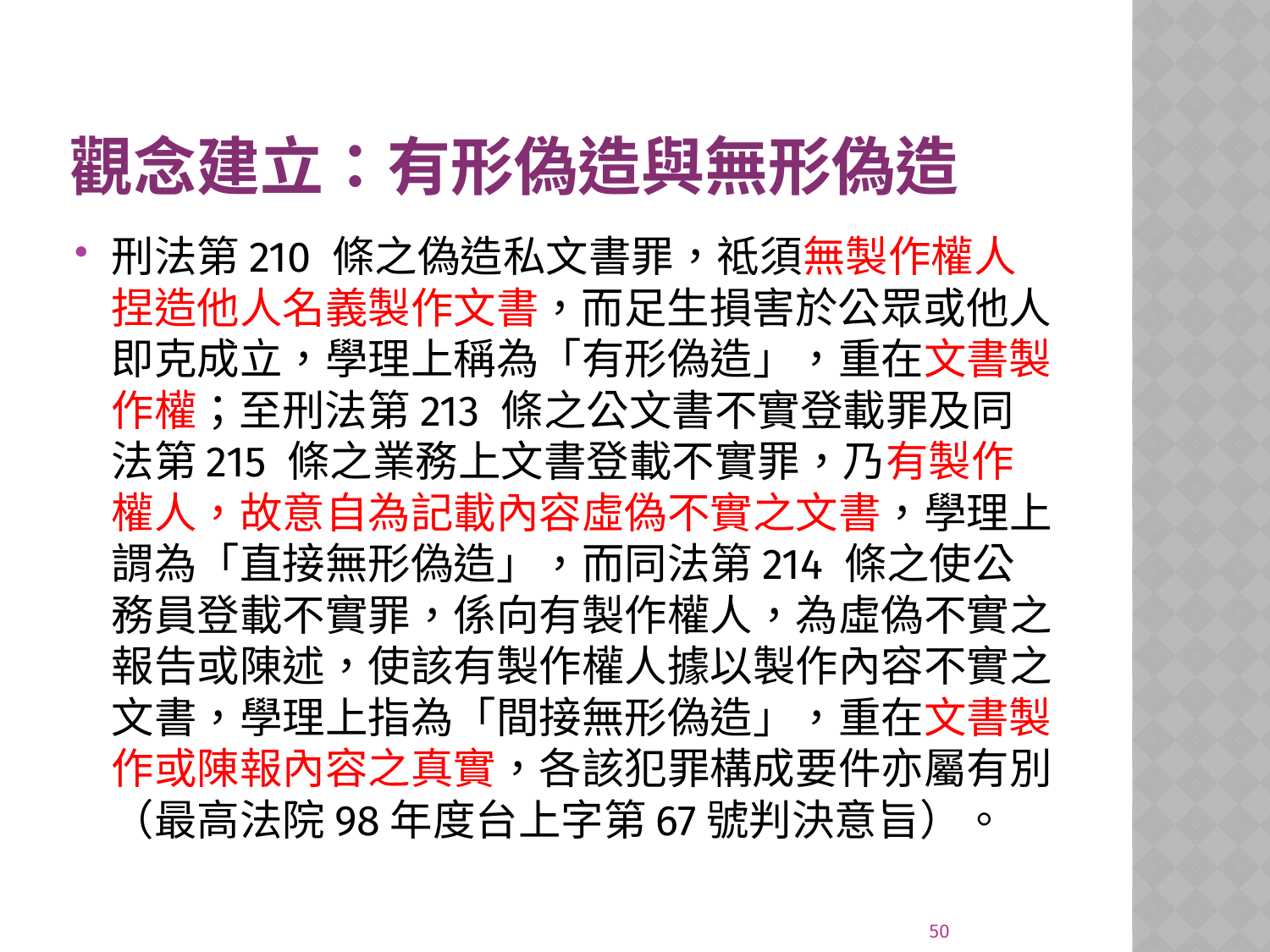

# 觀念建立：有形偽造與無形偽造
刑法第210 條之偽造私文書罪，祗須無製作權人捏造他人名義製作文書，而足生損害於公眾或他人即克成立，學理上稱為「有形偽造」，重在文書製作權；至刑法第213 條之公文書不實登載罪及同法第215 條之業務上文書登載不實罪，乃有製作權人，故意自為記載內容虛偽不實之文書，學理上謂為「直接無形偽造」，而同法第214 條之使公務員登載不實罪，係向有製作權人，為虛偽不實之報告或陳述，使該有製作權人據以製作內容不實之文書，學理上指為「間接無形偽造」，重在文書製作或陳報內容之真實，各該犯罪構成要件亦屬有別（最高法院98年度台上字第67號判決意旨）。
50